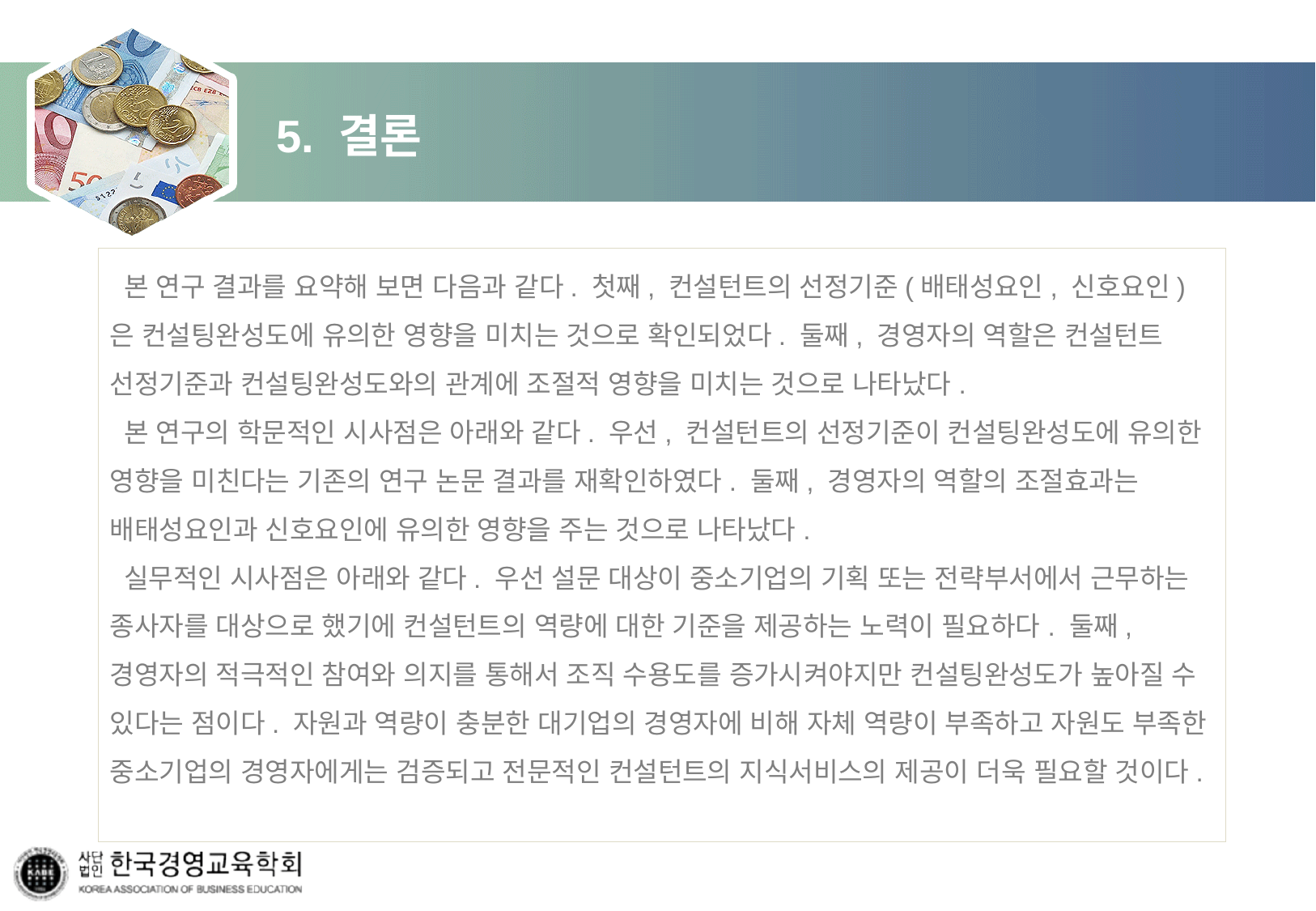

# 5. 결론
 본 연구 결과를 요약해 보면 다음과 같다. 첫째, 컨설턴트의 선정기준(배태성요인, 신호요인)은 컨설팅완성도에 유의한 영향을 미치는 것으로 확인되었다. 둘째, 경영자의 역할은 컨설턴트 선정기준과 컨설팅완성도와의 관계에 조절적 영향을 미치는 것으로 나타났다.
 본 연구의 학문적인 시사점은 아래와 같다. 우선, 컨설턴트의 선정기준이 컨설팅완성도에 유의한 영향을 미친다는 기존의 연구 논문 결과를 재확인하였다. 둘째, 경영자의 역할의 조절효과는 배태성요인과 신호요인에 유의한 영향을 주는 것으로 나타났다.
 실무적인 시사점은 아래와 같다. 우선 설문 대상이 중소기업의 기획 또는 전략부서에서 근무하는 종사자를 대상으로 했기에 컨설턴트의 역량에 대한 기준을 제공하는 노력이 필요하다. 둘째, 경영자의 적극적인 참여와 의지를 통해서 조직 수용도를 증가시켜야지만 컨설팅완성도가 높아질 수 있다는 점이다. 자원과 역량이 충분한 대기업의 경영자에 비해 자체 역량이 부족하고 자원도 부족한 중소기업의 경영자에게는 검증되고 전문적인 컨설턴트의 지식서비스의 제공이 더욱 필요할 것이다.